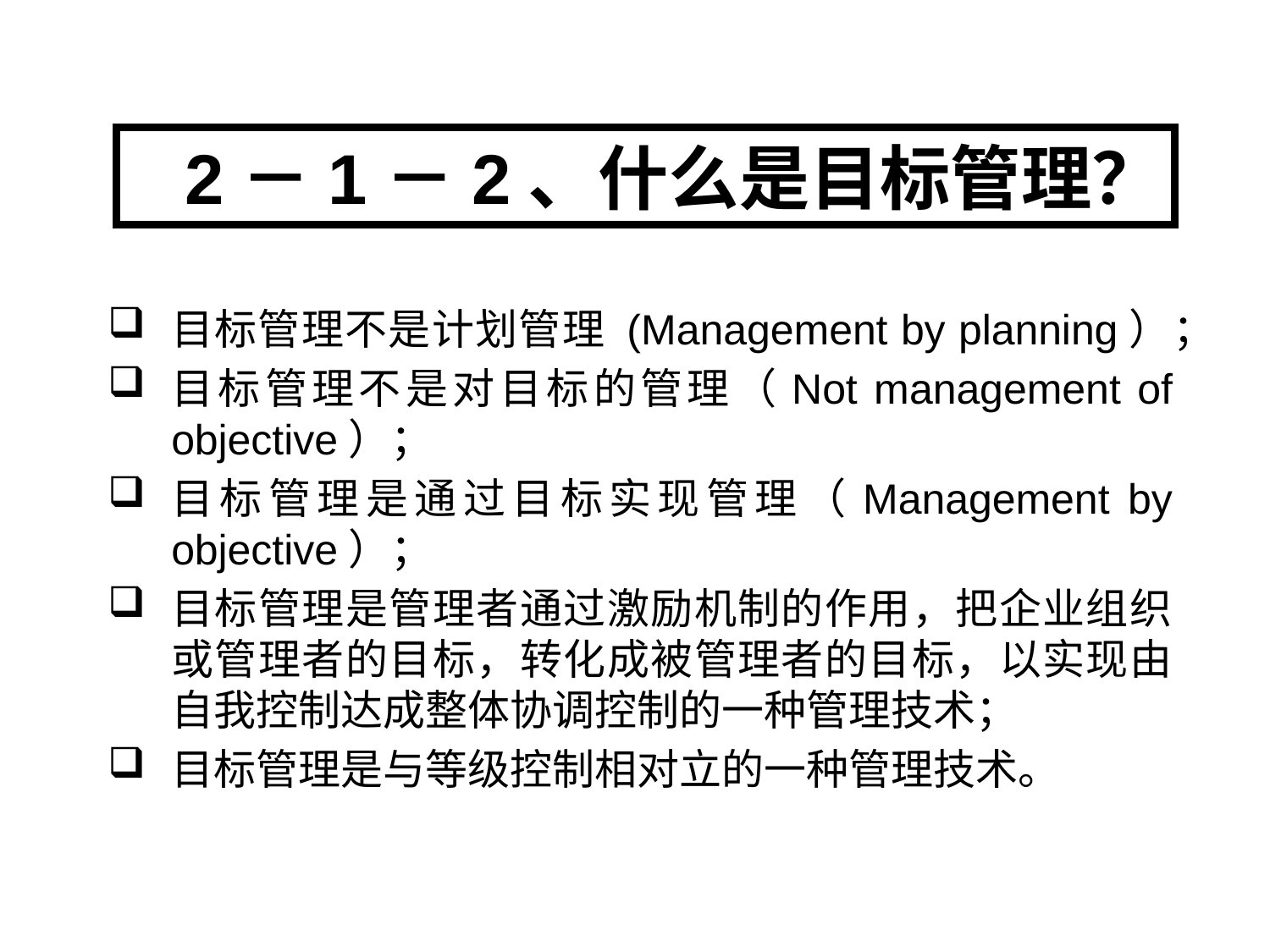

2－1－2、什么是目标管理？
目标管理不是计划管理 (Management by planning）；
目标管理不是对目标的管理（Not management of objective）；
目标管理是通过目标实现管理（Management by objective）；
目标管理是管理者通过激励机制的作用，把企业组织或管理者的目标，转化成被管理者的目标，以实现由自我控制达成整体协调控制的一种管理技术；
目标管理是与等级控制相对立的一种管理技术。